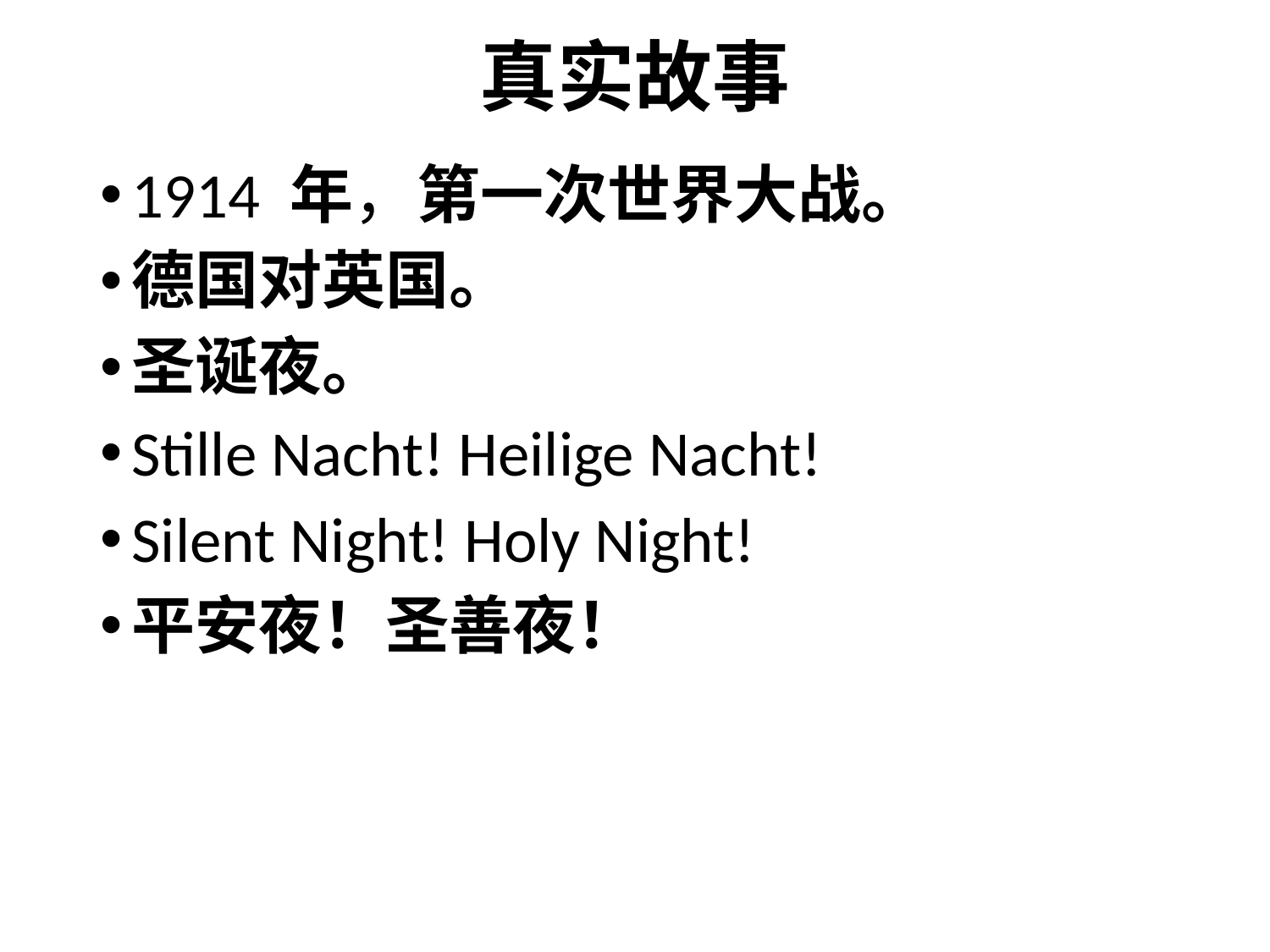

# 真实故事
1914 年，第一次世界大战。
德国对英国。
圣诞夜。
Stille Nacht! Heilige Nacht!
Silent Night! Holy Night!
平安夜！圣善夜！